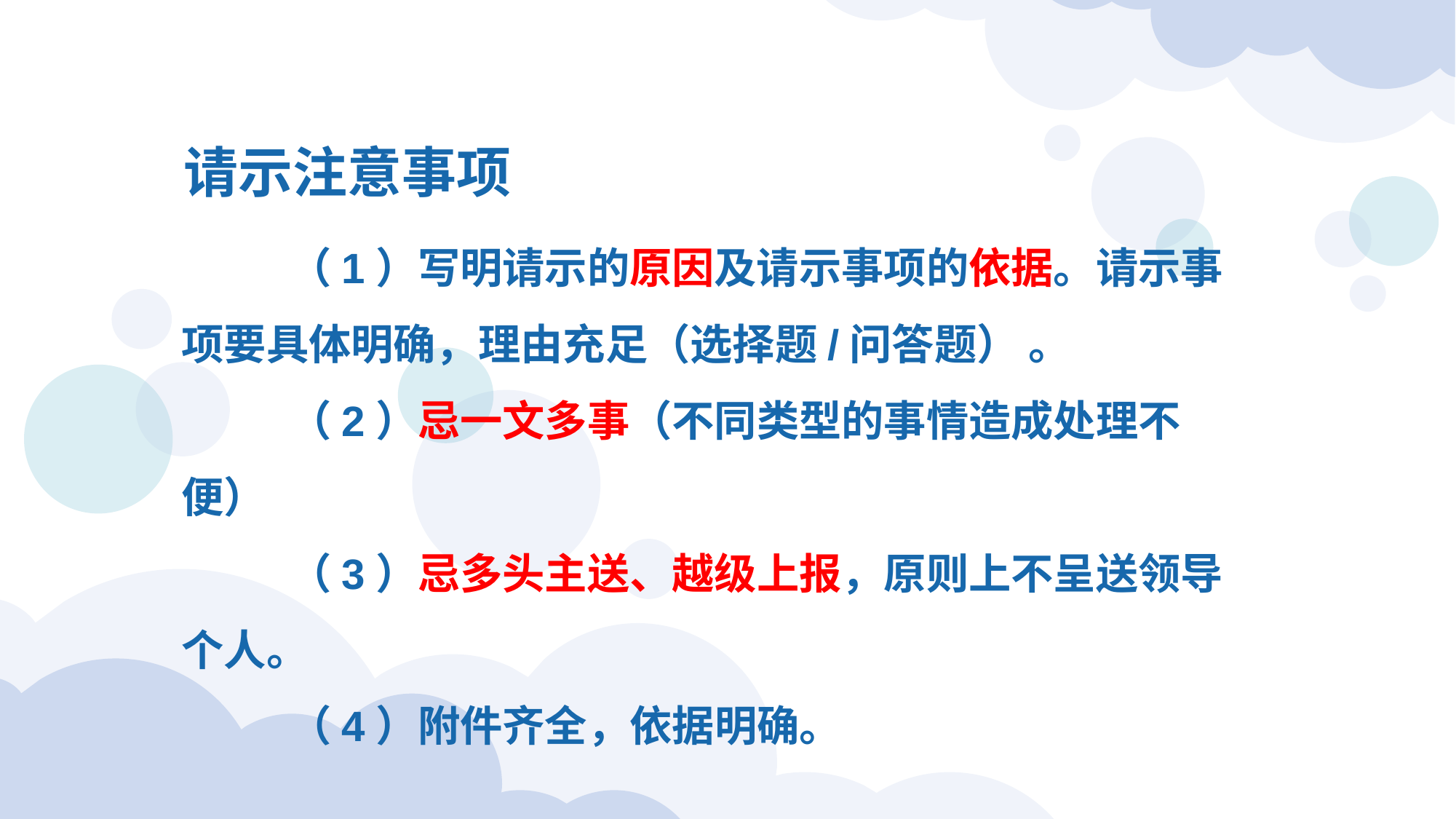

请示注意事项
（1）写明请示的原因及请示事项的依据。请示事项要具体明确，理由充足（选择题/问答题） 。
（2）忌一文多事（不同类型的事情造成处理不便）
（3）忌多头主送、越级上报，原则上不呈送领导个人。
（4）附件齐全，依据明确。